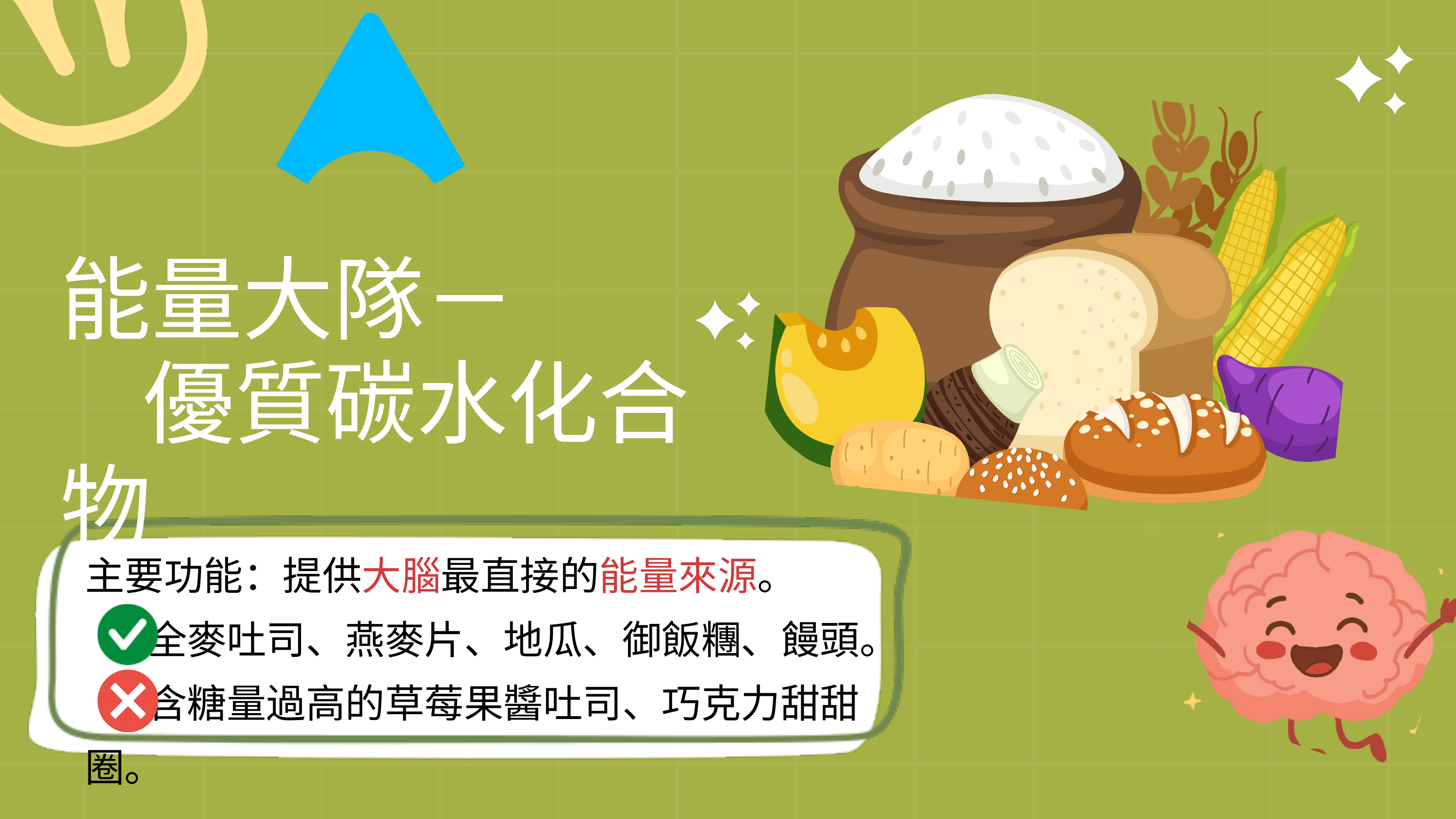

能量大隊－
   優質碳水化合物

主要功能：提供大腦最直接的能量來源。
      全麥吐司、燕麥片、地瓜、御飯糰、饅頭。
      含糖量過高的草莓果醬吐司、巧克力甜甜圈。